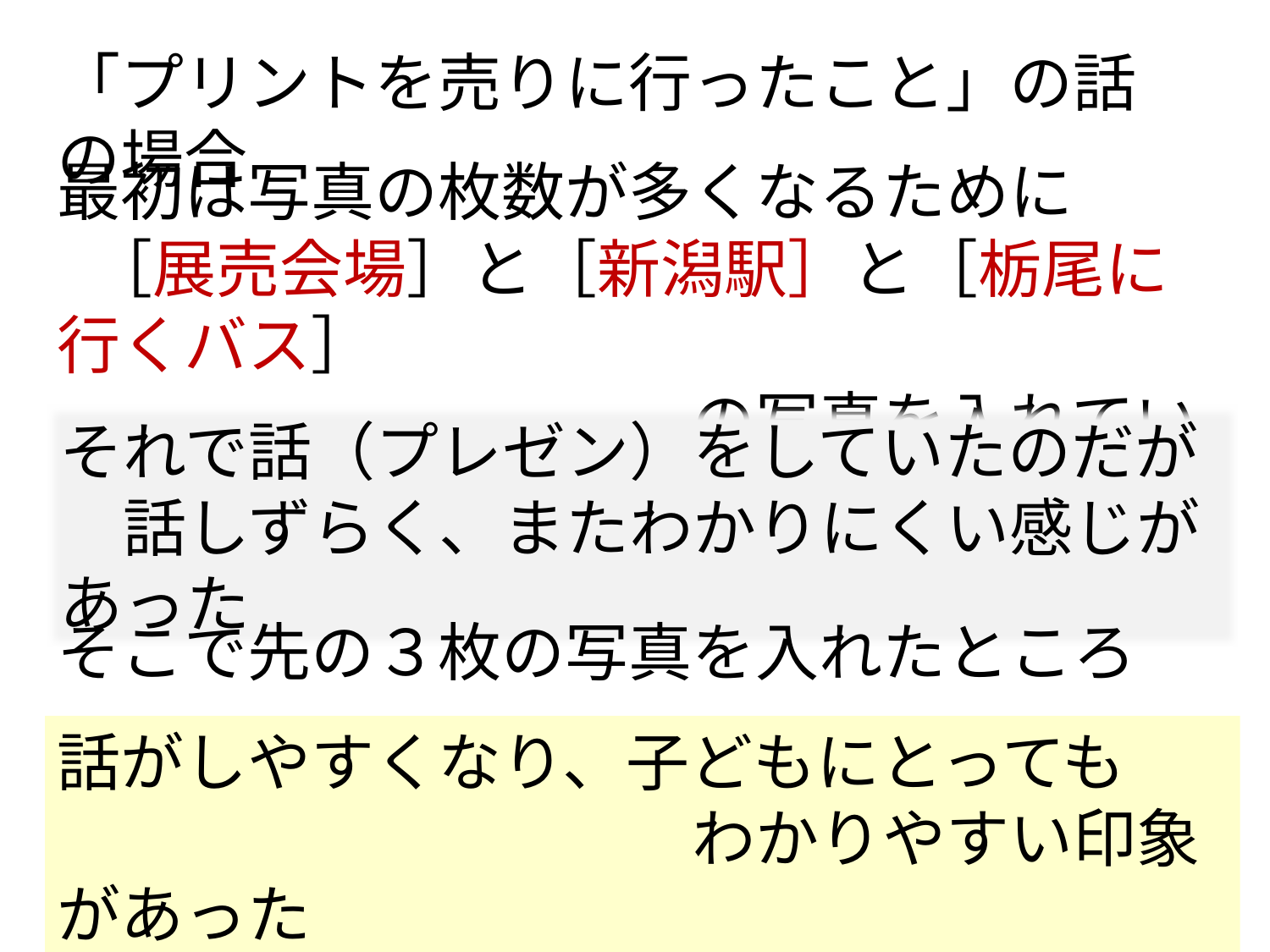

「プリントを売りに行ったこと」の話の場合
最初は写真の枚数が多くなるために
　［展売会場］と［新潟駅］と［栃尾に行くバス］
　　　　　　　　　　の写真を入れていなかった
それで話（プレゼン）をしていたのだが
　話しずらく、またわかりにくい感じがあった
そこで先の３枚の写真を入れたところ
話がしやすくなり、子どもにとっても
　　　　　　　　　　わかりやすい印象があった